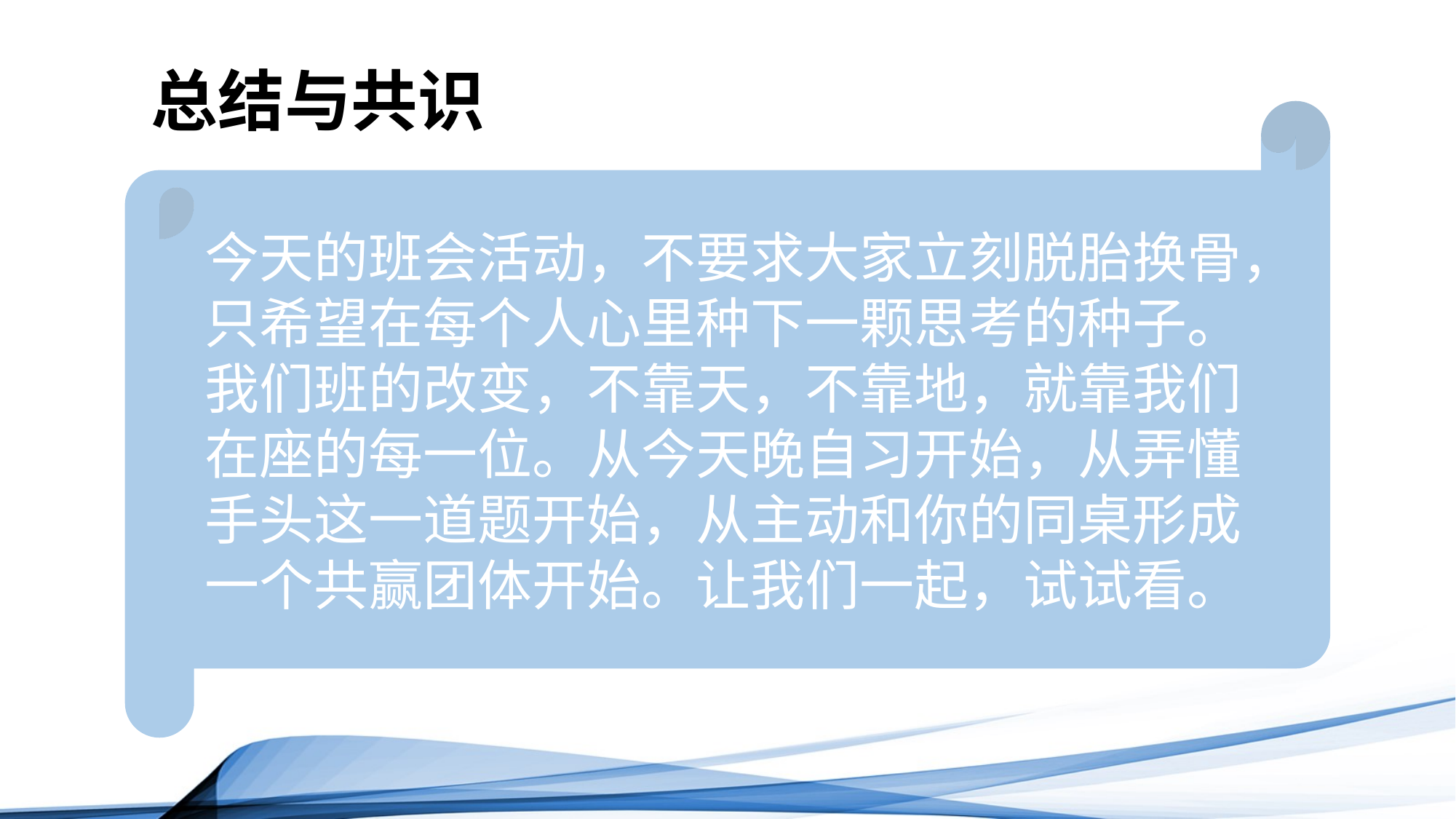

总结与共识
今天的班会活动，不要求大家立刻脱胎换骨，只希望在每个人心里种下一颗思考的种子。我们班的改变，不靠天，不靠地，就靠我们在座的每一位。从今天晚自习开始，从弄懂手头这一道题开始，从主动和你的同桌形成一个共赢团体开始。让我们一起，试试看。